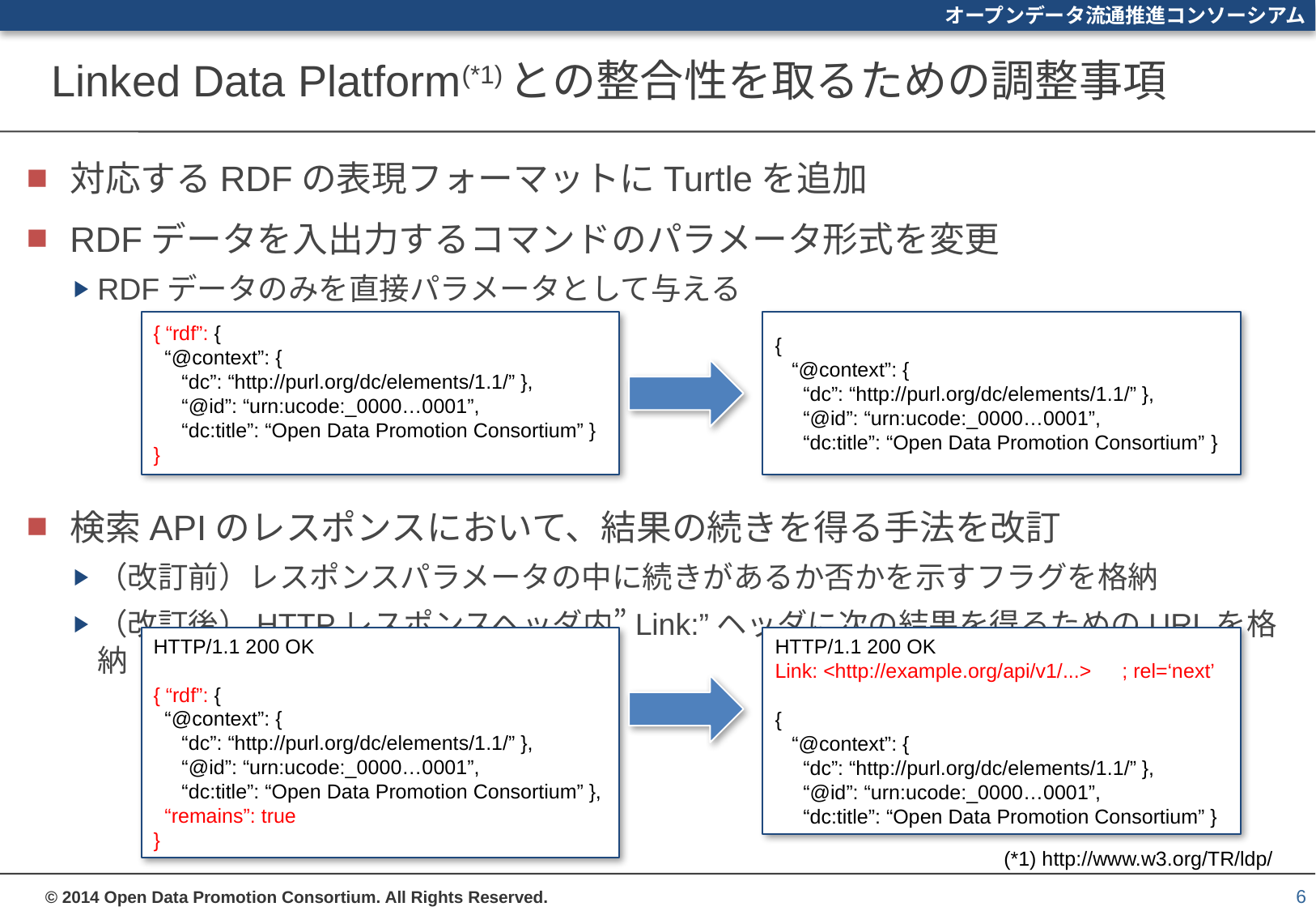

# Linked Data Platform(*1)との整合性を取るための調整事項
対応するRDFの表現フォーマットにTurtleを追加
RDFデータを入出力するコマンドのパラメータ形式を変更
RDFデータのみを直接パラメータとして与える

検索APIのレスポンスにおいて、結果の続きを得る手法を改訂
（改訂前）レスポンスパラメータの中に続きがあるか否かを示すフラグを格納
（改訂後）HTTPレスポンスヘッダ内”Link:”ヘッダに次の結果を得るためのURLを格納

{ “rdf”: {
  “@context”: {
     “dc”: “http://purl.org/dc/elements/1.1/” },
     “@id”: “urn:ucode:_0000…0001”,
     “dc:title”: “Open Data Promotion Consortium” }
}
{
   “@context”: {
     “dc”: “http://purl.org/dc/elements/1.1/” },
     “@id”: “urn:ucode:_0000…0001”,
     “dc:title”: “Open Data Promotion Consortium” }

HTTP/1.1 200 OK

{ “rdf”: {
  “@context”: {
     “dc”: “http://purl.org/dc/elements/1.1/” },
     “@id”: “urn:ucode:_0000…0001”,
     “dc:title”: “Open Data Promotion Consortium” },
  “remains”: true
}
HTTP/1.1 200 OK
Link: <http://example.org/api/v1/...>　; rel=‘next’

{
   “@context”: {
     “dc”: “http://purl.org/dc/elements/1.1/” },
     “@id”: “urn:ucode:_0000…0001”,
     “dc:title”: “Open Data Promotion Consortium” }

(*1) http://www.w3.org/TR/ldp/
6